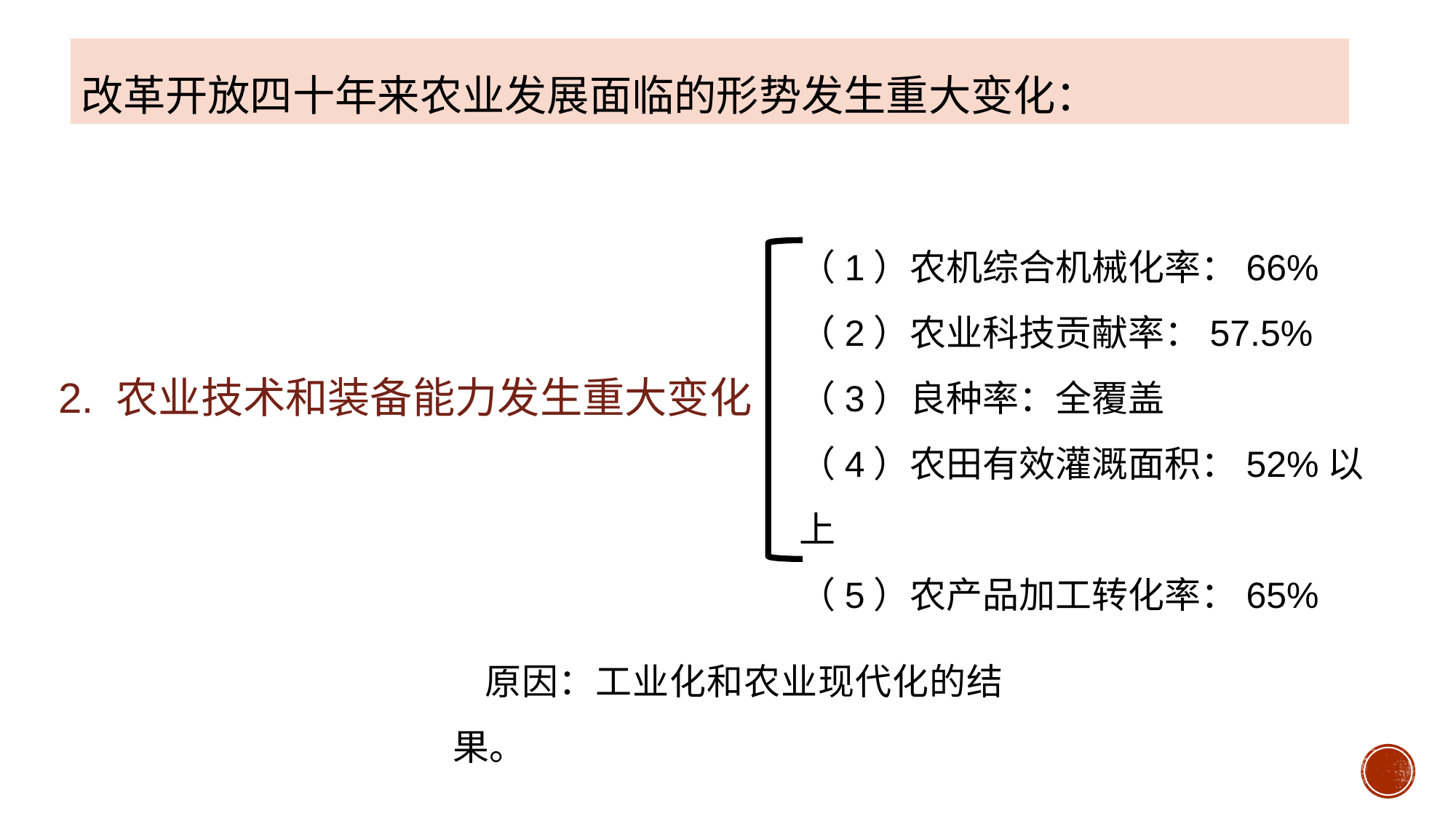

改革开放四十年来农业发展面临的形势发生重大变化：
（1）农机综合机械化率：66%
（2）农业科技贡献率：57.5%
（3）良种率：全覆盖
（4）农田有效灌溉面积：52%以上
（5）农产品加工转化率：65%

2. 农业技术和装备能力发生重大变化

原因：工业化和农业现代化的结果。